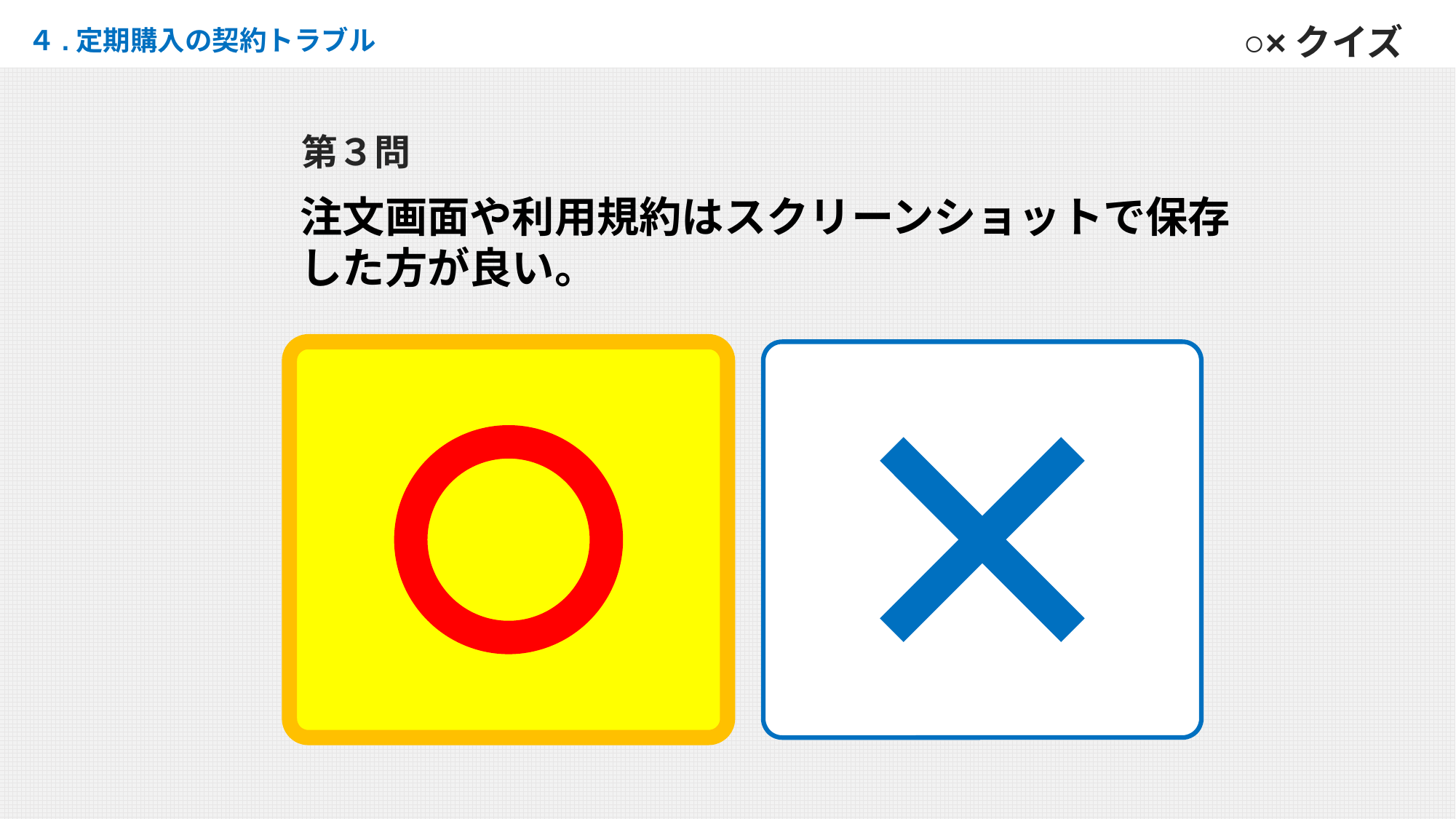

○×クイズ
４.定期購入の契約トラブル
第３問
注文画面や利用規約はスクリーンショットで保存した方が良い。